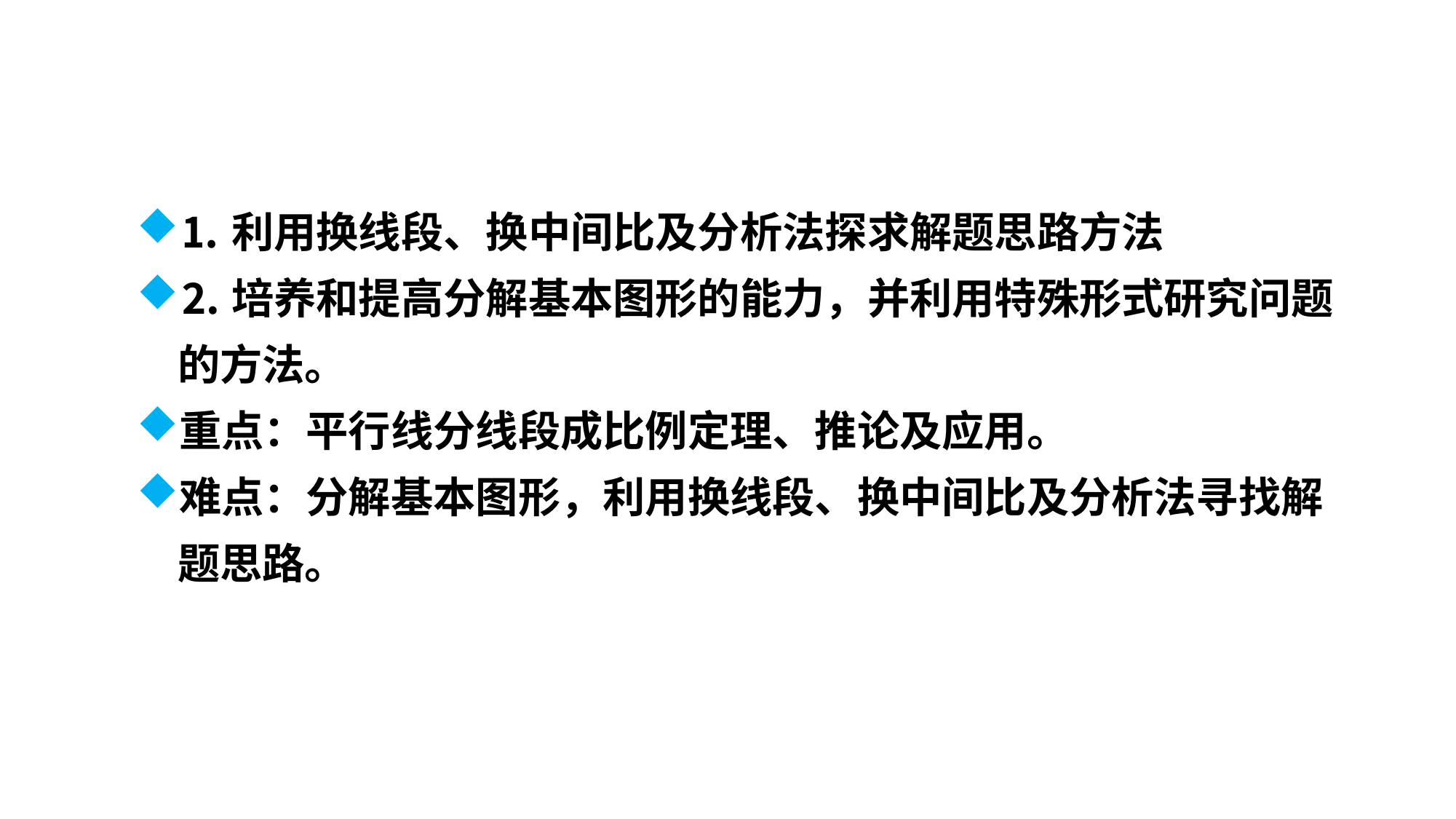

⒈利用换线段、换中间比及分析法探求解题思路方法
⒉培养和提高分解基本图形的能力，并利用特殊形式研究问题的方法。
重点：平行线分线段成比例定理、推论及应用。
难点：分解基本图形，利用换线段、换中间比及分析法寻找解题思路。